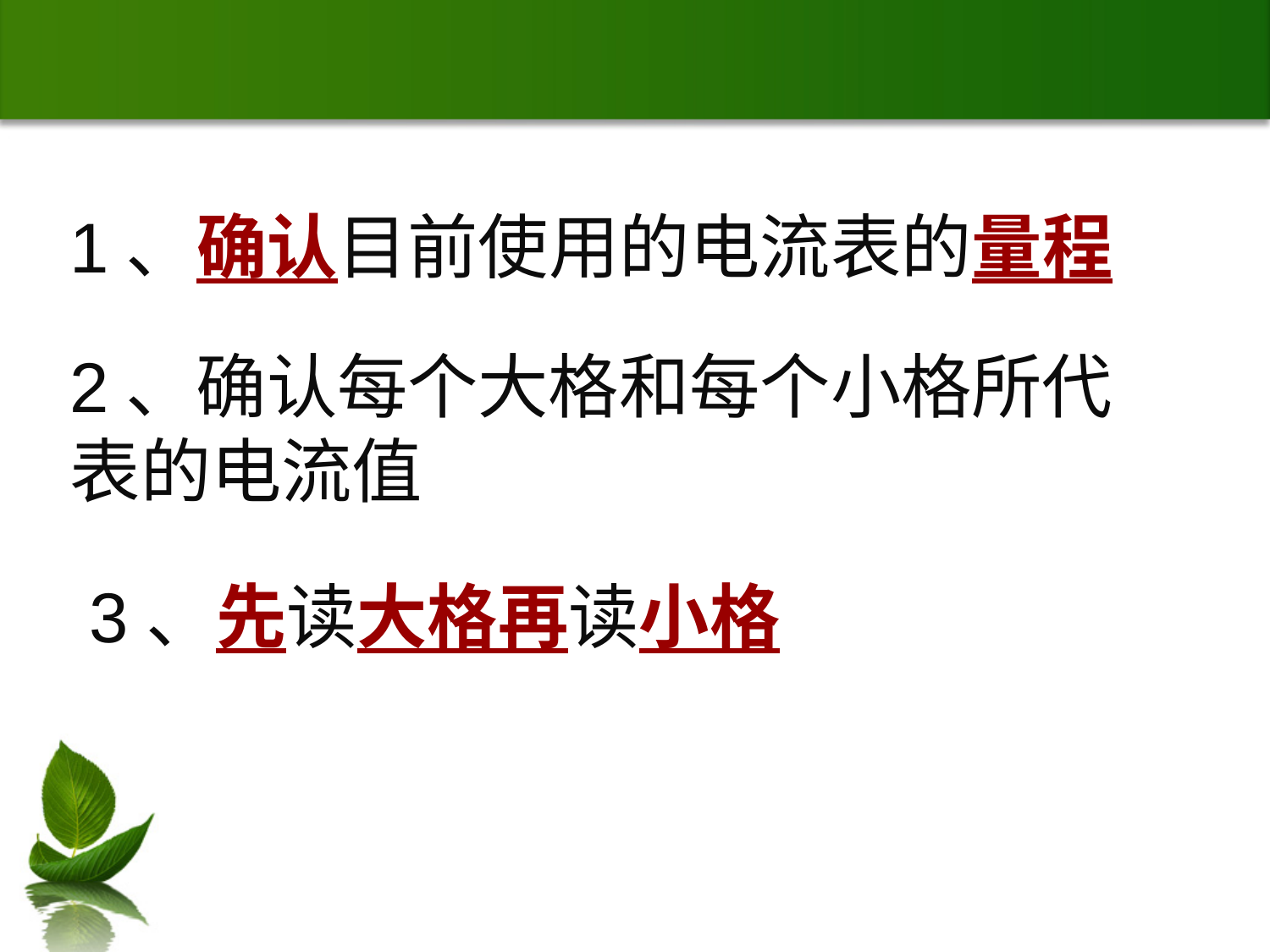

1、确认目前使用的电流表的量程
2、确认每个大格和每个小格所代
表的电流值
3、先读大格再读小格